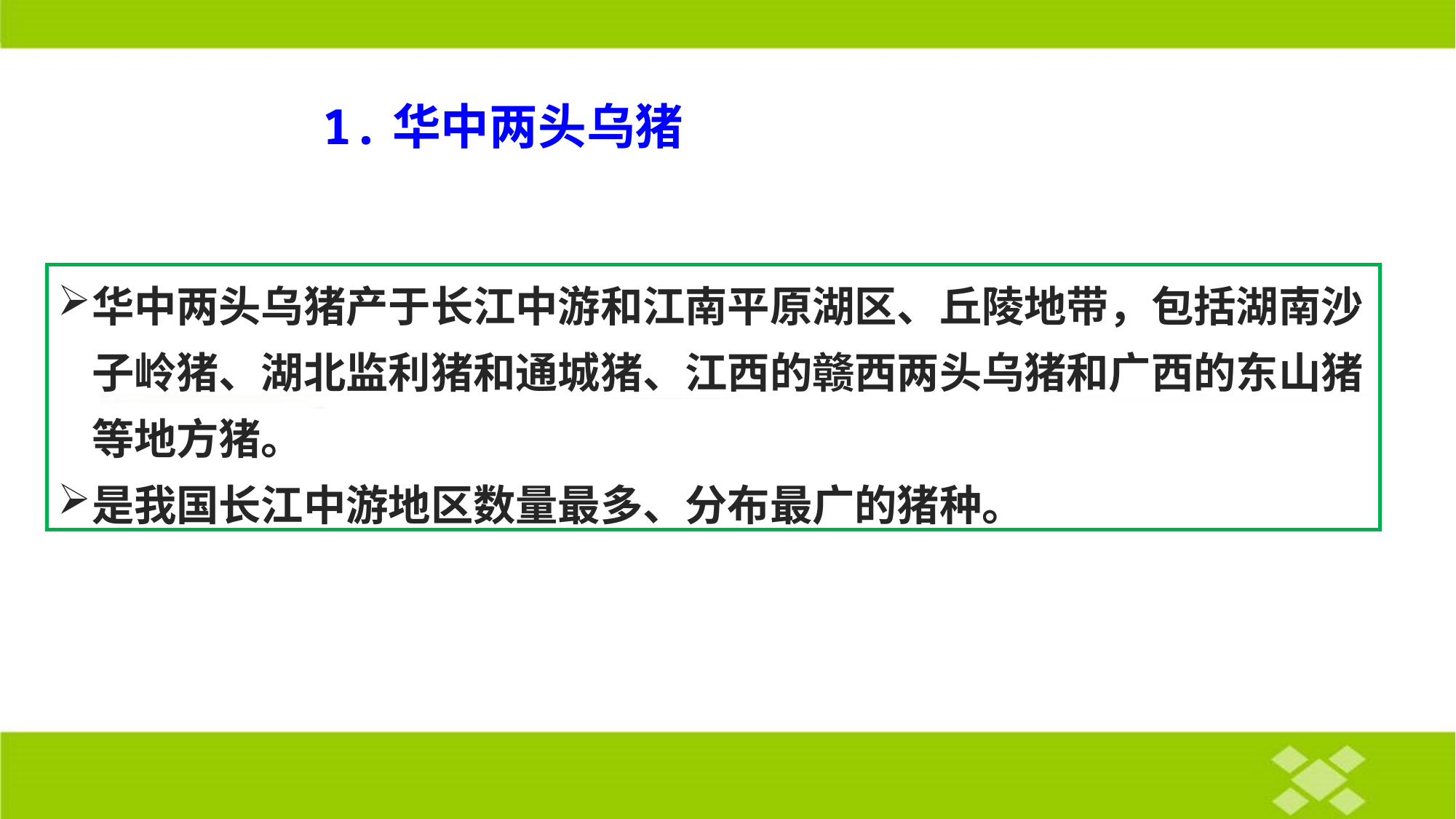

1.华中两头乌猪
华中两头乌猪产于长江中游和江南平原湖区、丘陵地带，包括湖南沙子岭猪、湖北监利猪和通城猪、江西的赣西两头乌猪和广西的东山猪等地方猪。
是我国长江中游地区数量最多、分布最广的猪种。